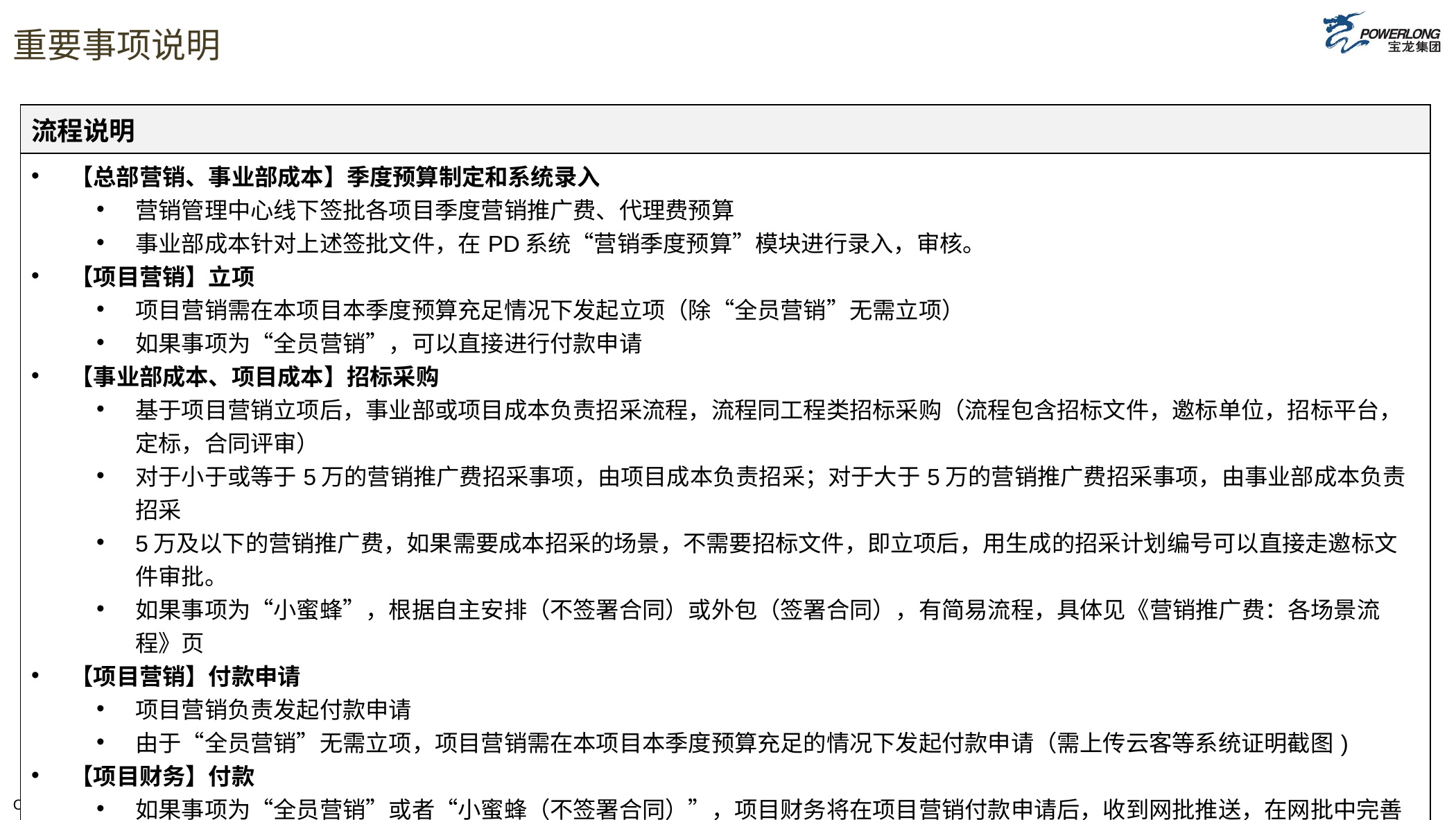

# 重要事项说明
| 流程说明 |
| --- |
| 【总部营销、事业部成本】季度预算制定和系统录入 营销管理中心线下签批各项目季度营销推广费、代理费预算 事业部成本针对上述签批文件，在PD系统“营销季度预算”模块进行录入，审核。 【项目营销】立项 项目营销需在本项目本季度预算充足情况下发起立项（除“全员营销”无需立项） 如果事项为“全员营销”，可以直接进行付款申请 【事业部成本、项目成本】招标采购 基于项目营销立项后，事业部或项目成本负责招采流程，流程同工程类招标采购（流程包含招标文件，邀标单位，招标平台，定标，合同评审） 对于小于或等于5万的营销推广费招采事项，由项目成本负责招采；对于大于5万的营销推广费招采事项，由事业部成本负责招采 5万及以下的营销推广费，如果需要成本招采的场景，不需要招标文件，即立项后，用生成的招采计划编号可以直接走邀标文件审批。 如果事项为“小蜜蜂”，根据自主安排（不签署合同）或外包（签署合同），有简易流程，具体见《营销推广费：各场景流程》页 【项目营销】付款申请 项目营销负责发起付款申请 由于“全员营销”无需立项，项目营销需在本项目本季度预算充足的情况下发起付款申请（需上传云客等系统证明截图) 【项目财务】付款 如果事项为“全员营销”或者“小蜜蜂（不签署合同）”，项目财务将在项目营销付款申请后，收到网批推送，在网批中完善EAS、SAP需要的信息后，进行同步后付款 其他事项，项目财务将在项目营销付款申请后，在付款单汇总平台中，完善EAS、SAP需要的信息后，进行同步后付款 |